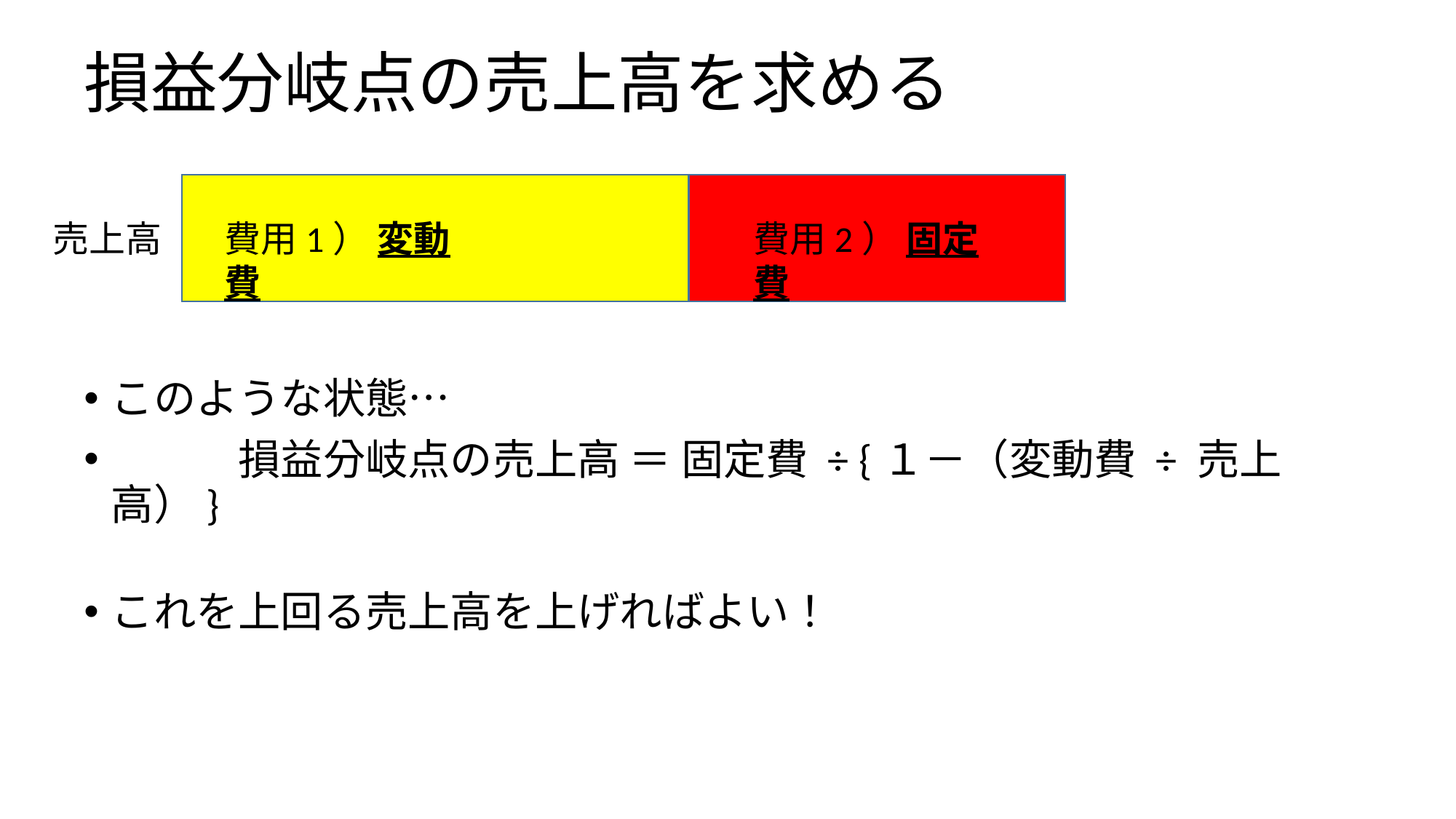

# 損益分岐点の売上高を求める

費用2） 固定費
売上高
費用1） 変動費
このような状態…
　　　損益分岐点の売上高 ＝ 固定費 ÷ {１－（変動費 ÷ 売上高）}
これを上回る売上高を上げればよい！